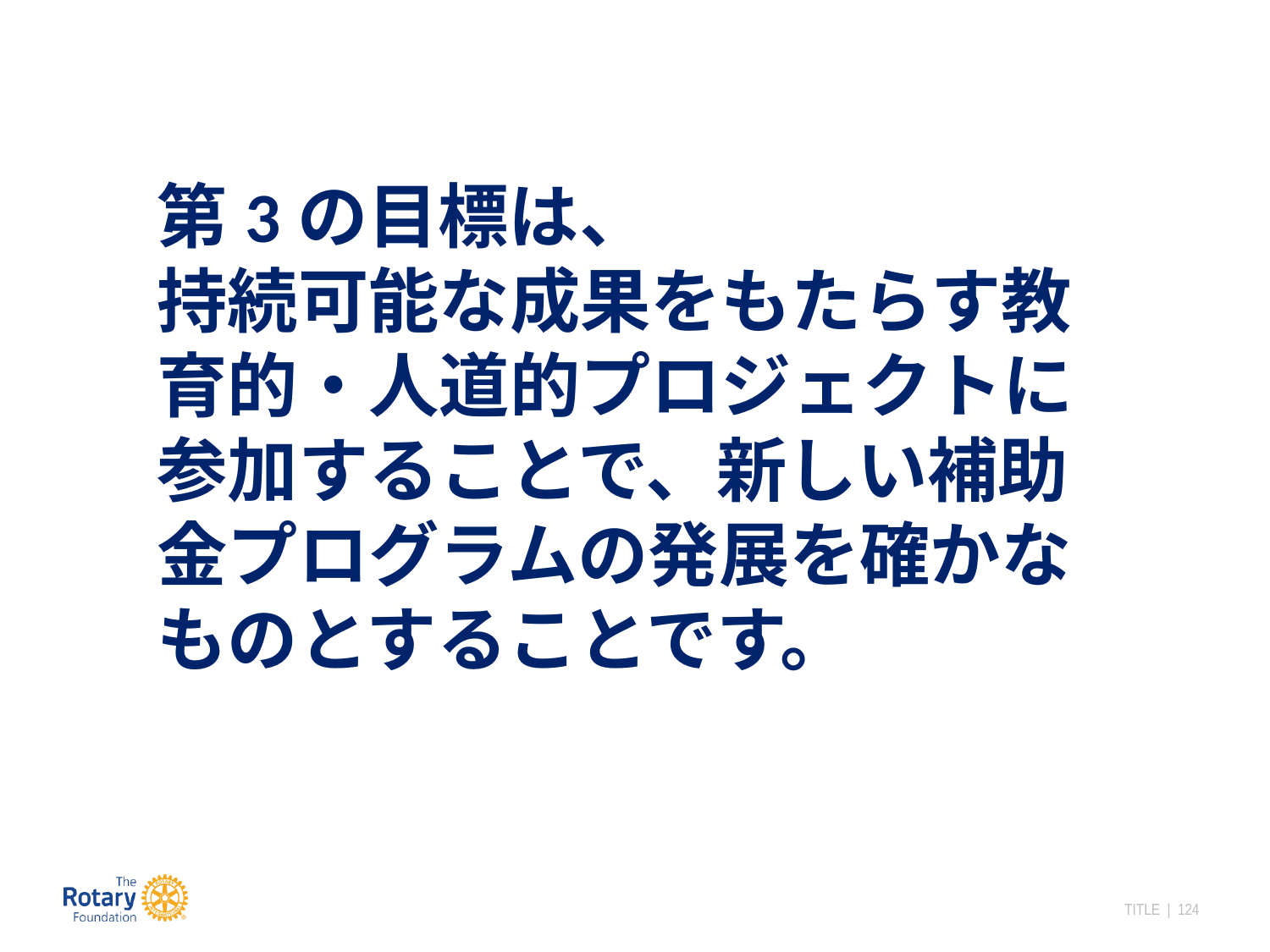

第3の目標は、
持続可能な成果をもたらす教育的・人道的プロジェクトに参加することで、新しい補助金プログラムの発展を確かなものとすることです。